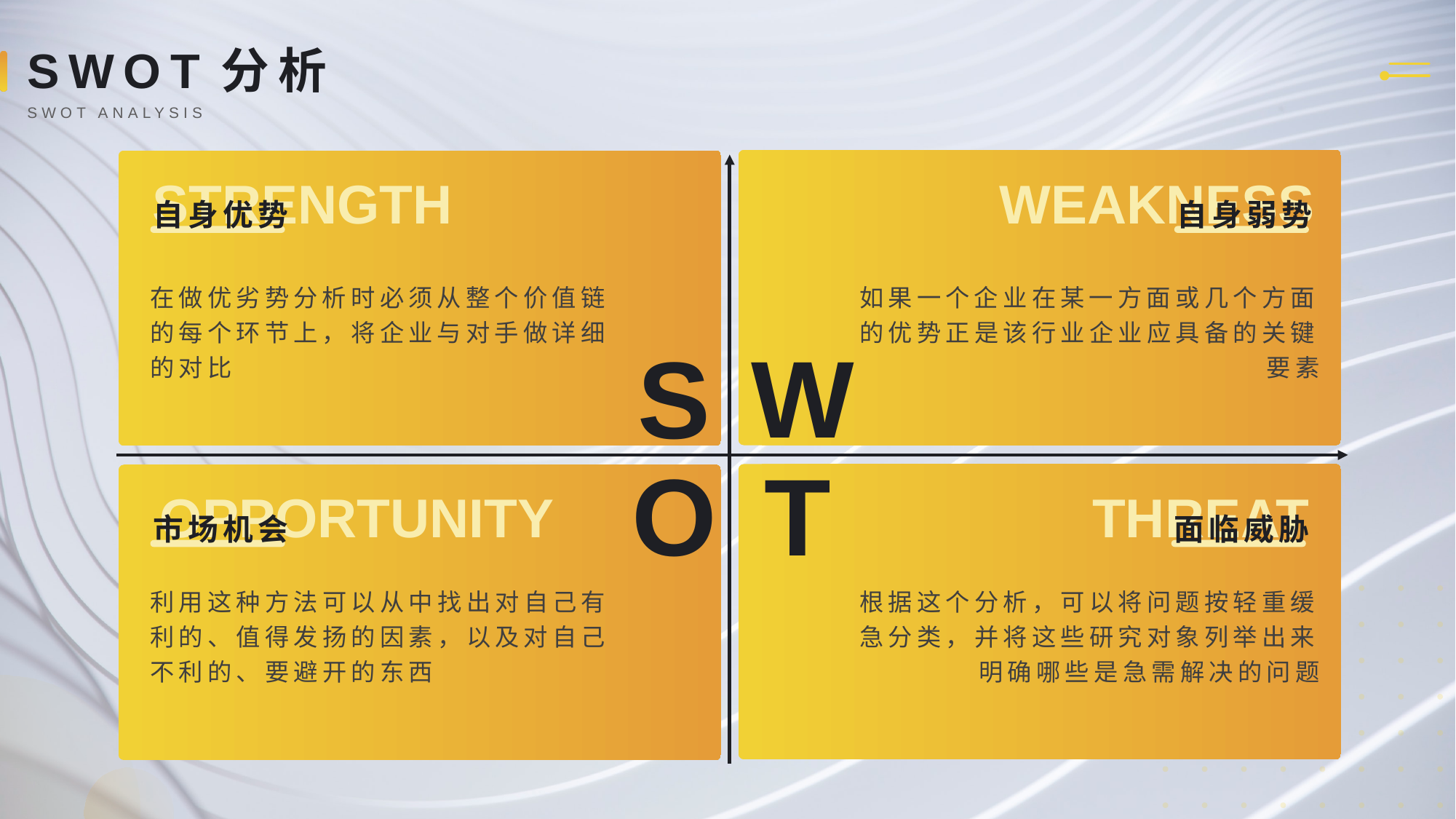

# SWOT分析
SWOT ANALYSIS

STRENGTH
自身优势

WEAKNESS
自身弱势
在做优劣势分析时必须从整个价值链的每个环节上，将企业与对手做详细的对比
如果一个企业在某一方面或几个方面的优势正是该行业企业应具备的关键要素
SWOT
W
S
O
T

OPPORTUNITY
市场机会

THREAT
面临威胁
利用这种方法可以从中找出对自己有利的、值得发扬的因素，以及对自己不利的、要避开的东西
根据这个分析，可以将问题按轻重缓急分类，并将这些研究对象列举出来明确哪些是急需解决的问题